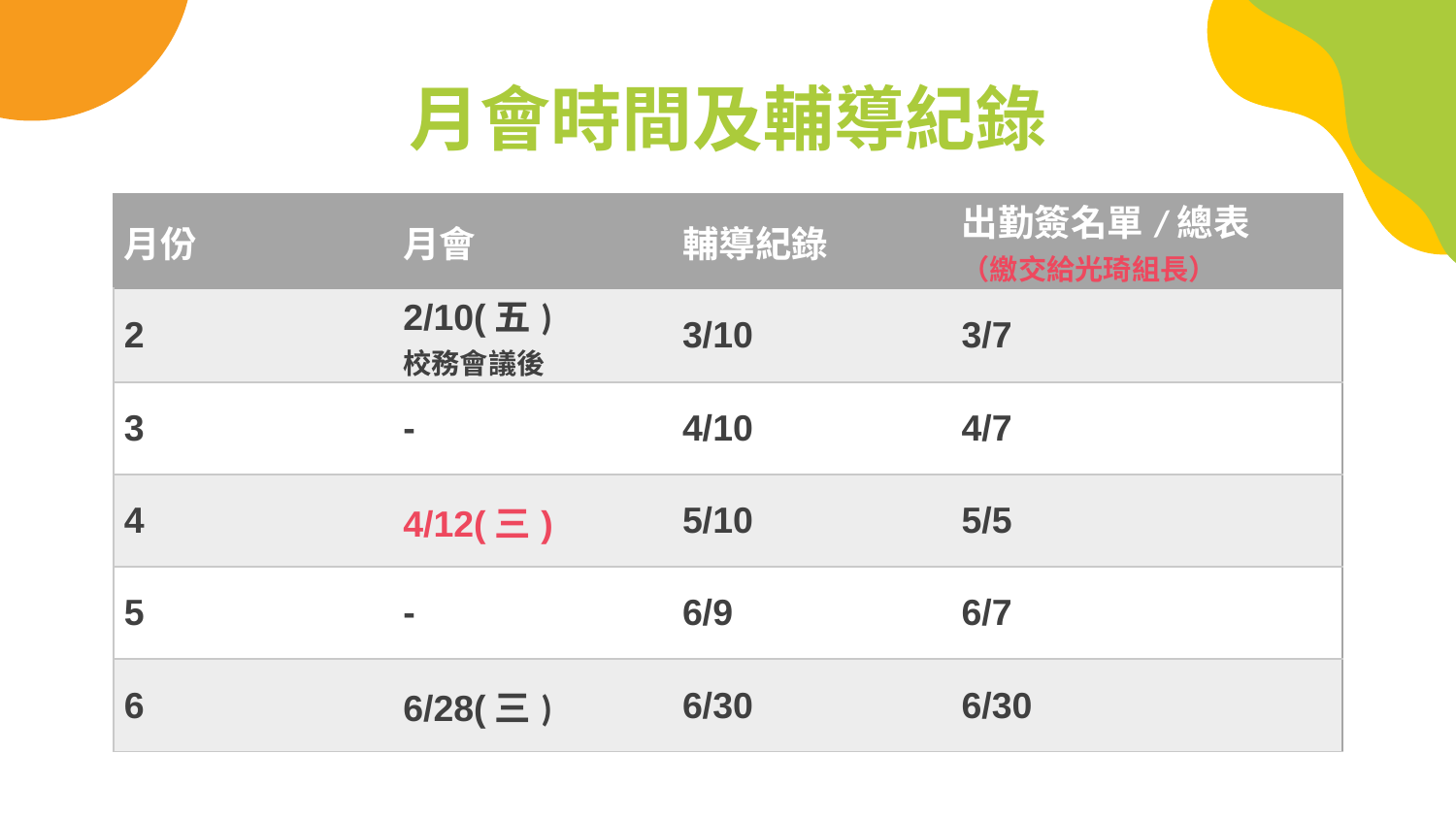

# 月會時間及輔導紀錄
| 月份 | 月會 | 輔導紀錄 | 出勤簽名單/總表 （繳交給光琦組長） |
| --- | --- | --- | --- |
| 2 | 2/10(五) 校務會議後 | 3/10 | 3/7 |
| 3 | - | 4/10 | 4/7 |
| 4 | 4/12(三) | 5/10 | 5/5 |
| 5 | - | 6/9 | 6/7 |
| 6 | 6/28(三) | 6/30 | 6/30 |